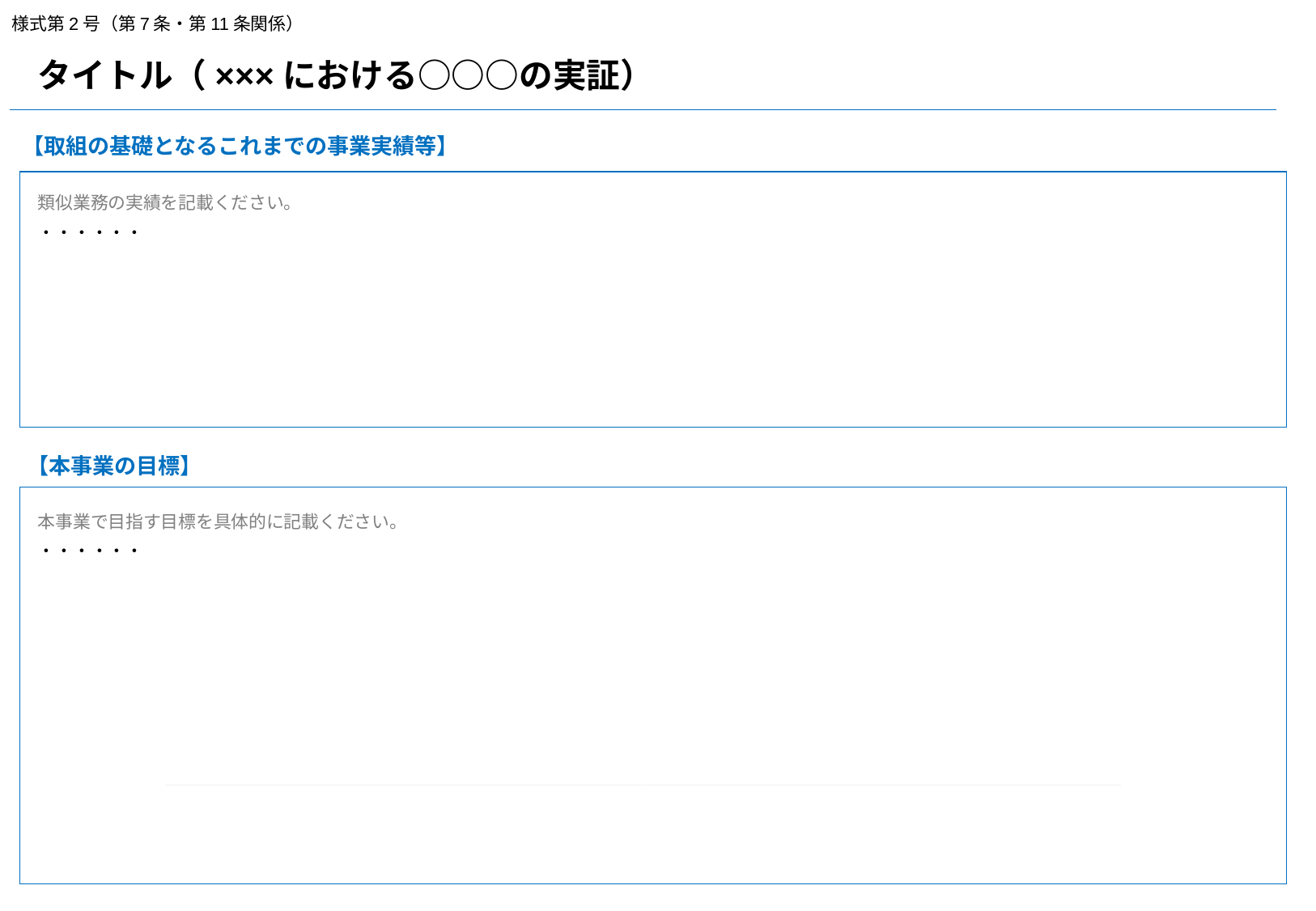

様式第2号（第7条・第11条関係）
タイトル（×××における○○○の実証）
【取組の基礎となるこれまでの事業実績等】

類似業務の実績を記載ください。
・・・・・・
【本事業の目標】

本事業で目指す目標を具体的に記載ください。
・・・・・・